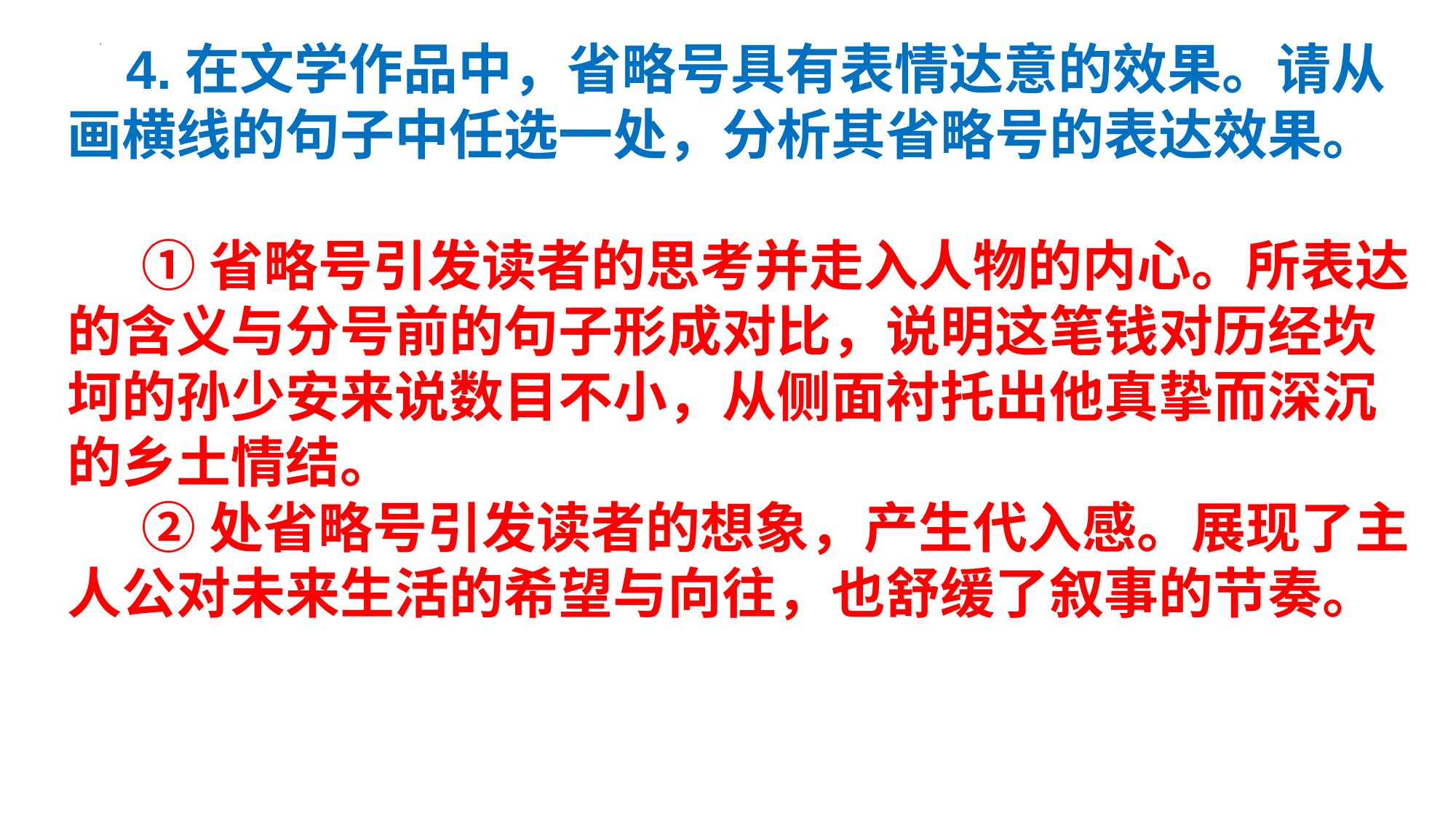

4.在文学作品中，省略号具有表情达意的效果。请从画横线的句子中任选一处，分析其省略号的表达效果。

      ①省略号引发读者的思考并走入人物的内心。所表达的含义与分号前的句子形成对比，说明这笔钱对历经坎坷的孙少安来说数目不小，从侧面衬托出他真挚而深沉的乡土情结。
      ②处省略号引发读者的想象，产生代入感。展现了主人公对未来生活的希望与向往，也舒缓了叙事的节奏。

点击输入文本信息，简要陈述文本信息，字体大小可调节。点击输入文本信息，简要陈述文本信息，字体大小可调节。
点击输入文本信息，简要陈述文本信息，字体大小可调节。点击输入文本信息，简要陈述文本信息，字体大小可调节。